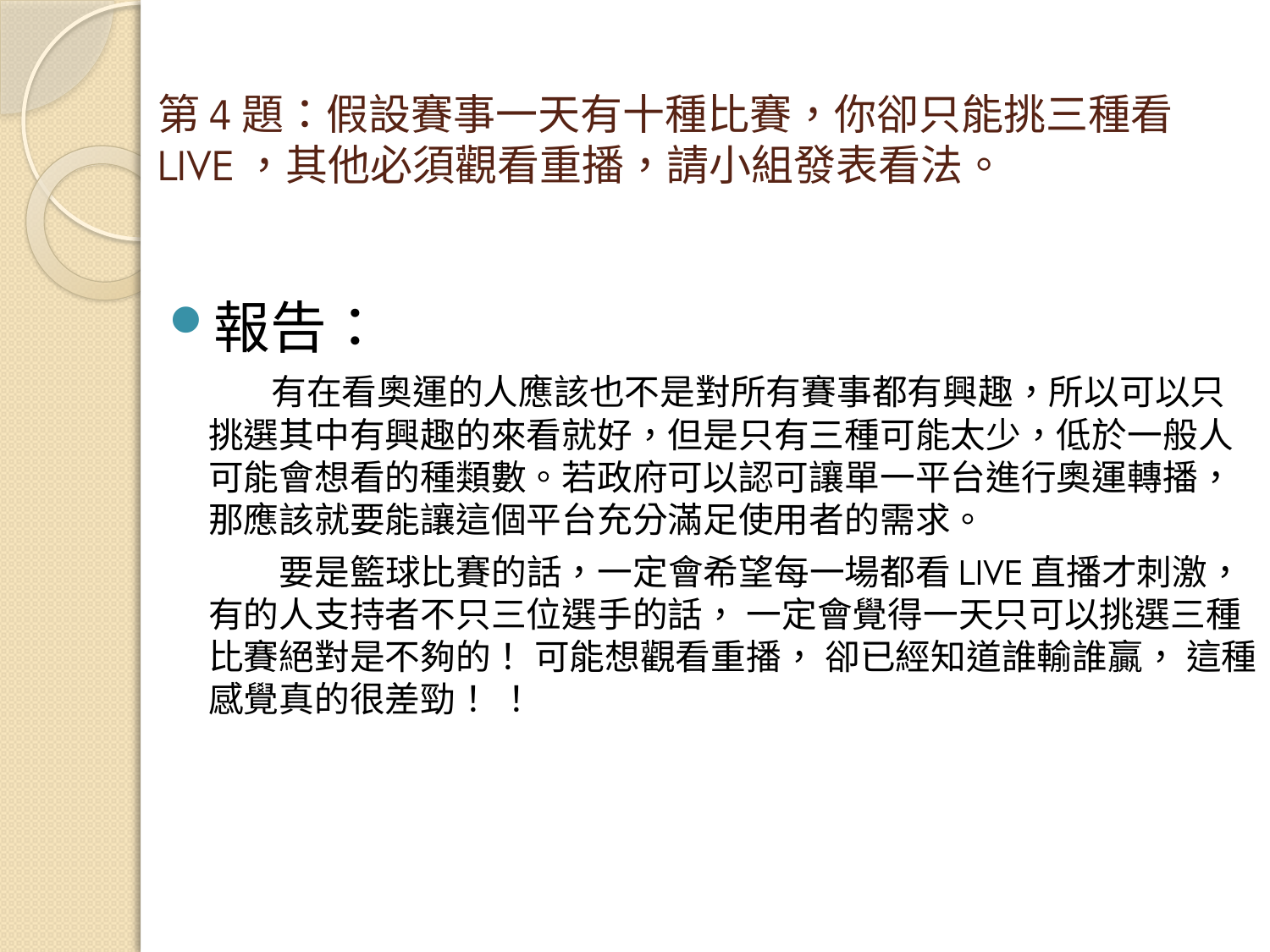

# 第4題：假設賽事一天有十種比賽，你卻只能挑三種看LIVE，其他必須觀看重播，請小組發表看法。
報告：
            有在看奧運的人應該也不是對所有賽事都有興趣，所以可以只挑選其中有興趣的來看就好，但是只有三種可能太少，低於一般人可能會想看的種類數。若政府可以認可讓單一平台進行奧運轉播，那應該就要能讓這個平台充分滿足使用者的需求。
             要是籃球比賽的話，一定會希望每一場都看LIVE直播才刺激， 有的人支持者不只三位選手的話， 一定會覺得一天只可以挑選三種比賽絕對是不夠的！ 可能想觀看重播， 卻已經知道誰輸誰贏， 這種感覺真的很差勁！ ！